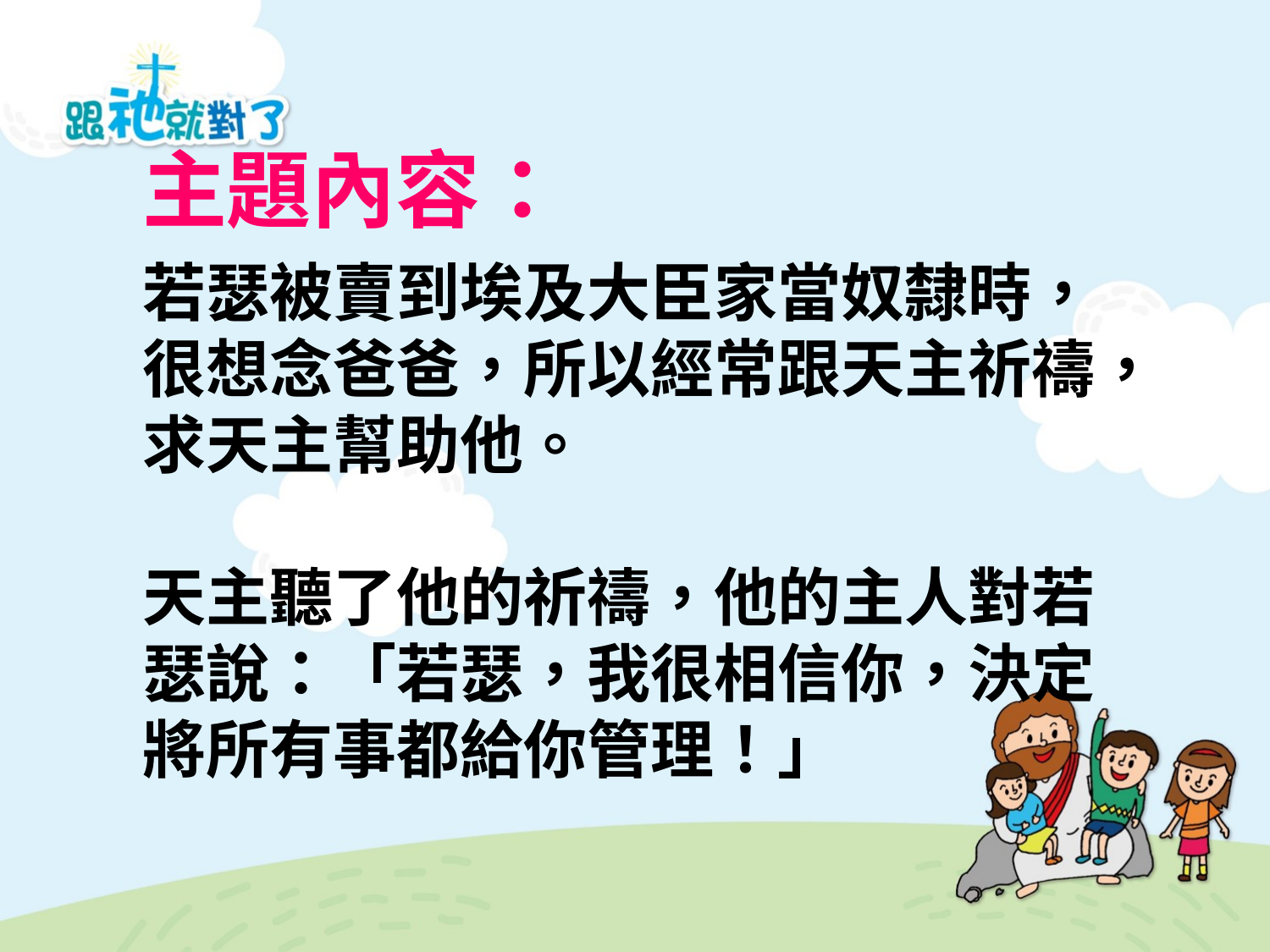

主題內容：
若瑟被賣到埃及大臣家當奴隸時，很想念爸爸，所以經常跟天主祈禱，求天主幫助他。

天主聽了他的祈禱，他的主人對若瑟說：「若瑟，我很相信你，決定將所有事都給你管理！」